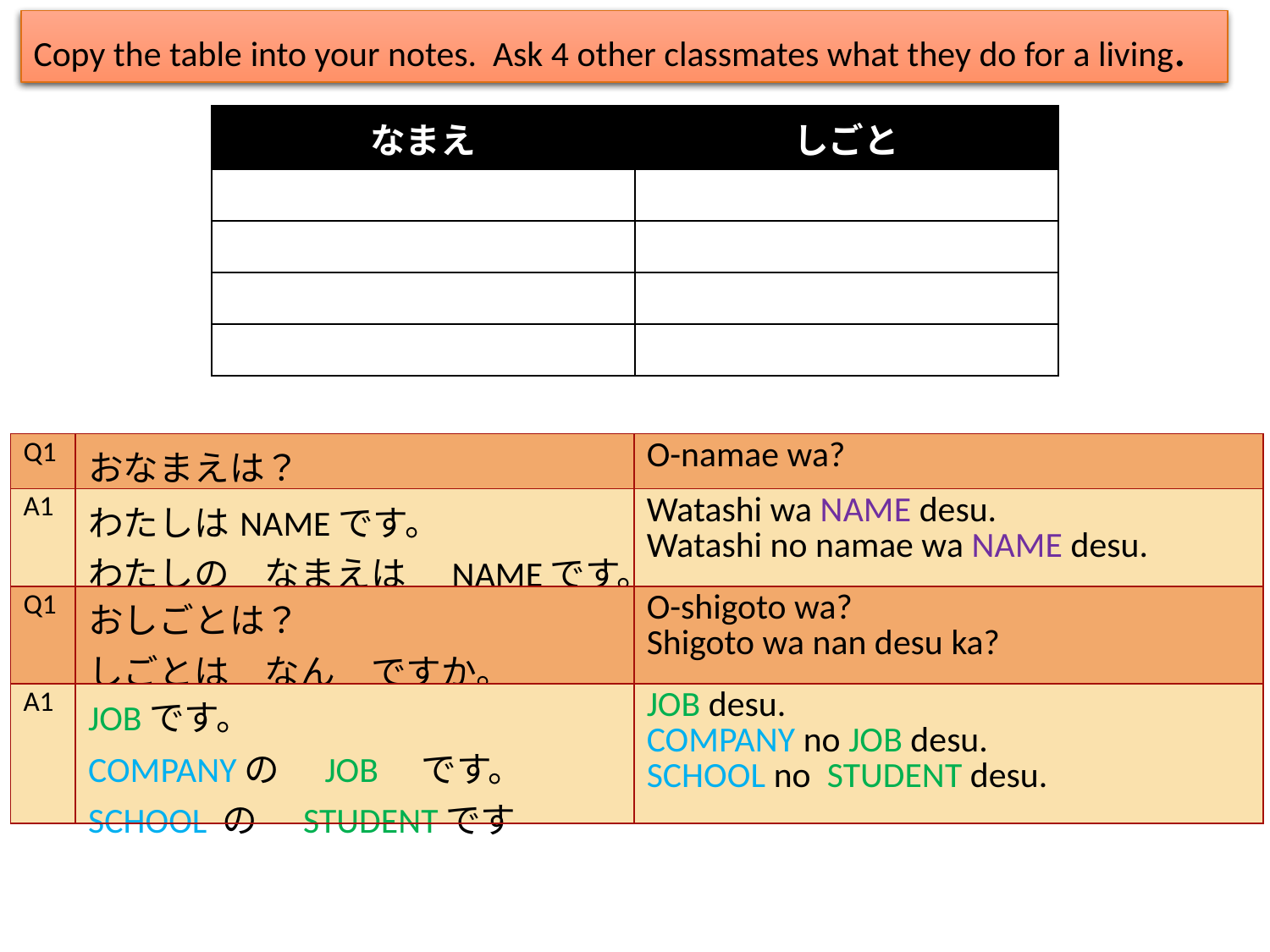

Copy the table into your notes.  Ask 4 other classmates what they do for a living.
| なまえ | しごと |
| --- | --- |
|  |  |
|  |  |
|  |  |
|  |  |
| Q1 | おなまえは？ | O-namae wa? |
| --- | --- | --- |
| A1 | わたしはNAMEです。 わたしの　なまえは　NAMEです。 | Watashi wa NAME desu. Watashi no namae wa NAME desu. |
| Q1 | おしごとは？ しごとは　なん　ですか。 | O-shigoto wa? Shigoto wa nan desu ka? |
| A1 | JOBです。 COMPANYの　JOB　です。 SCHOOL の　STUDENTです | JOB desu. COMPANY no JOB desu. SCHOOL no STUDENT desu. |